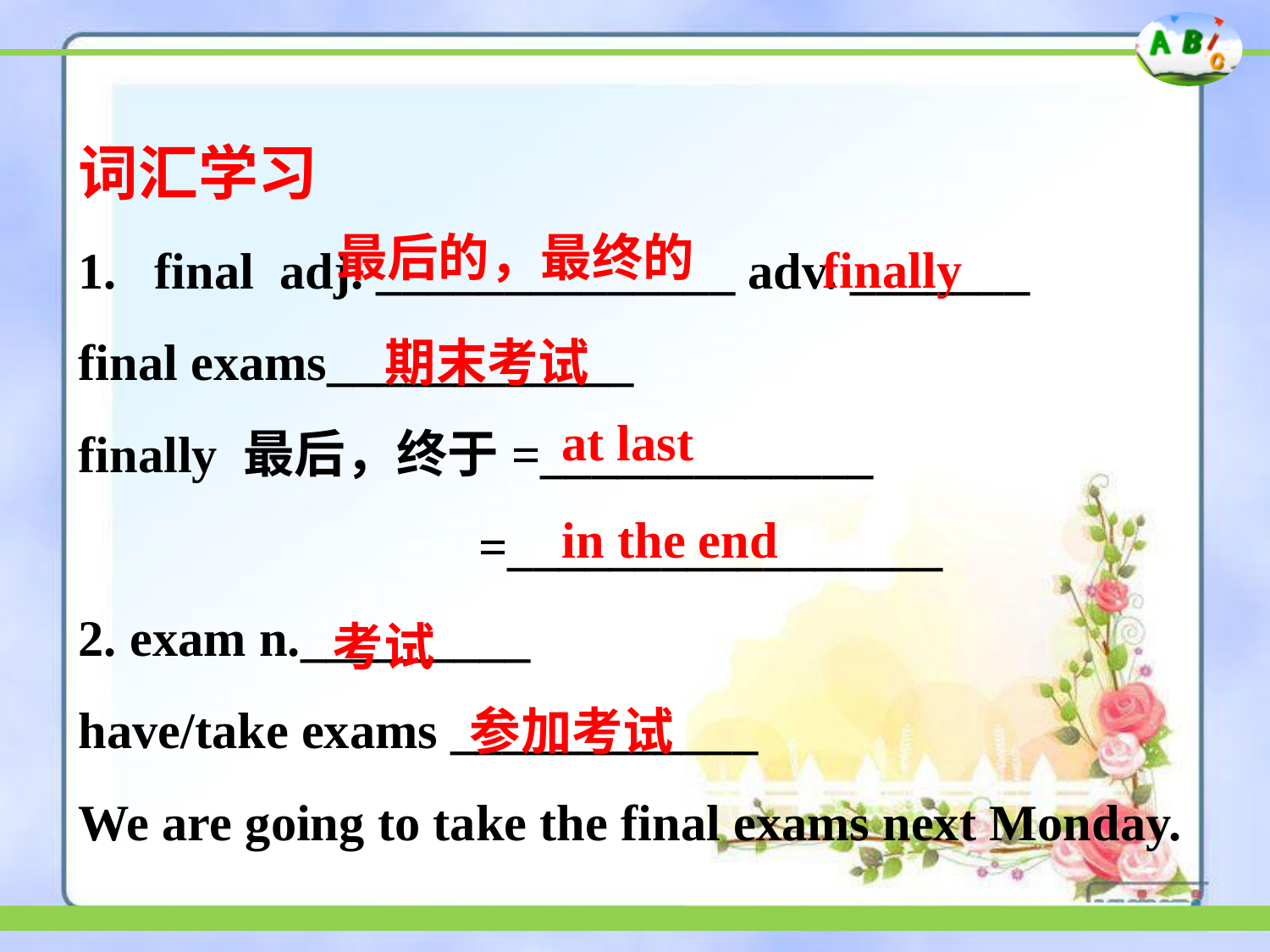

词汇学习
final  adj. ______________ adv. _______
final exams____________
finally 最后，终于=_____________
                               =_________________
2. exam n._________
have/take exams ____________
We are going to take the final exams next Monday.
最后的，最终的
finally
期末考试
at last
in the end
考试
参加考试